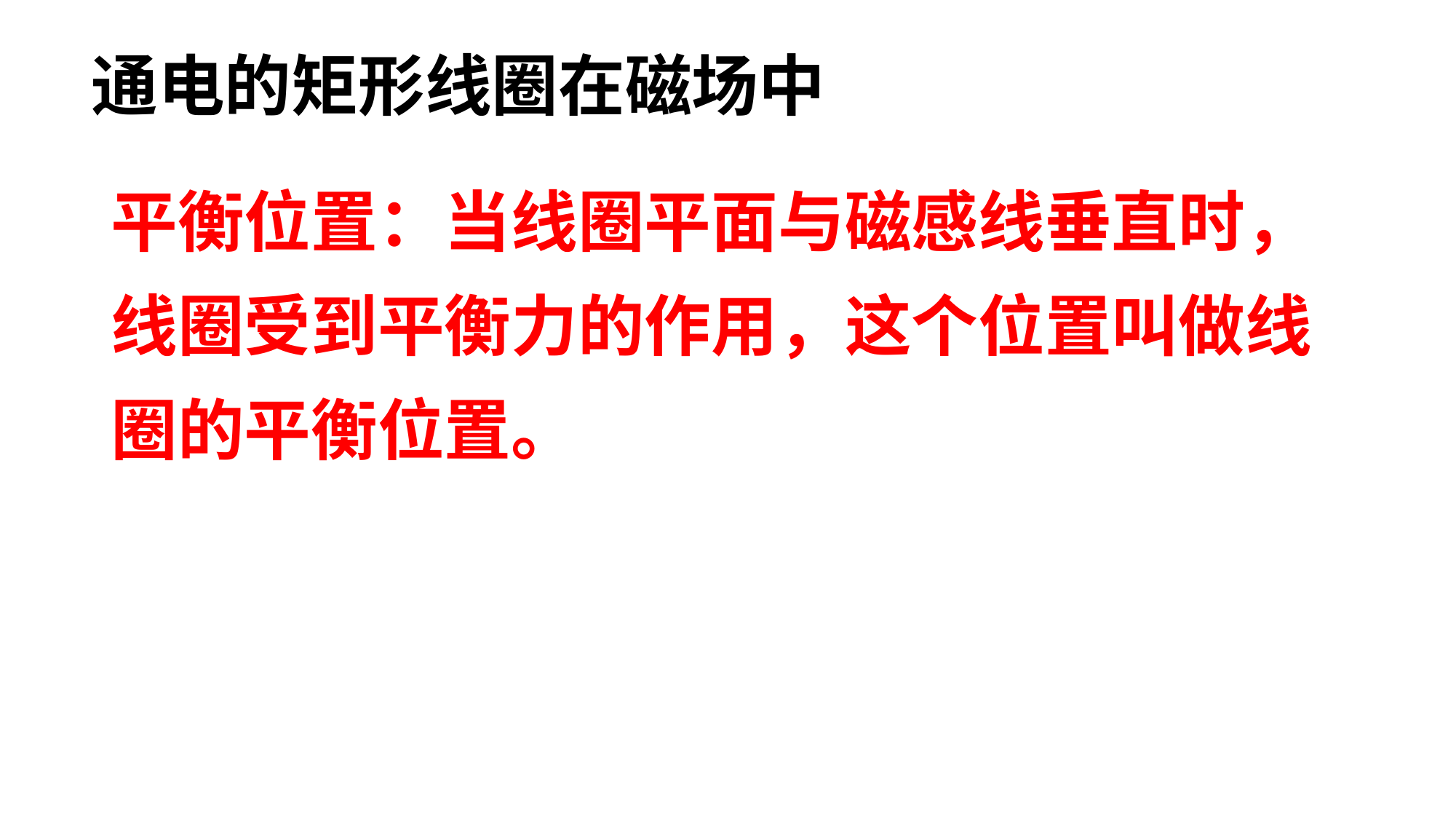

# 通电的矩形线圈在磁场中
平衡位置：当线圈平面与磁感线垂直时，线圈受到平衡力的作用，这个位置叫做线圈的平衡位置。